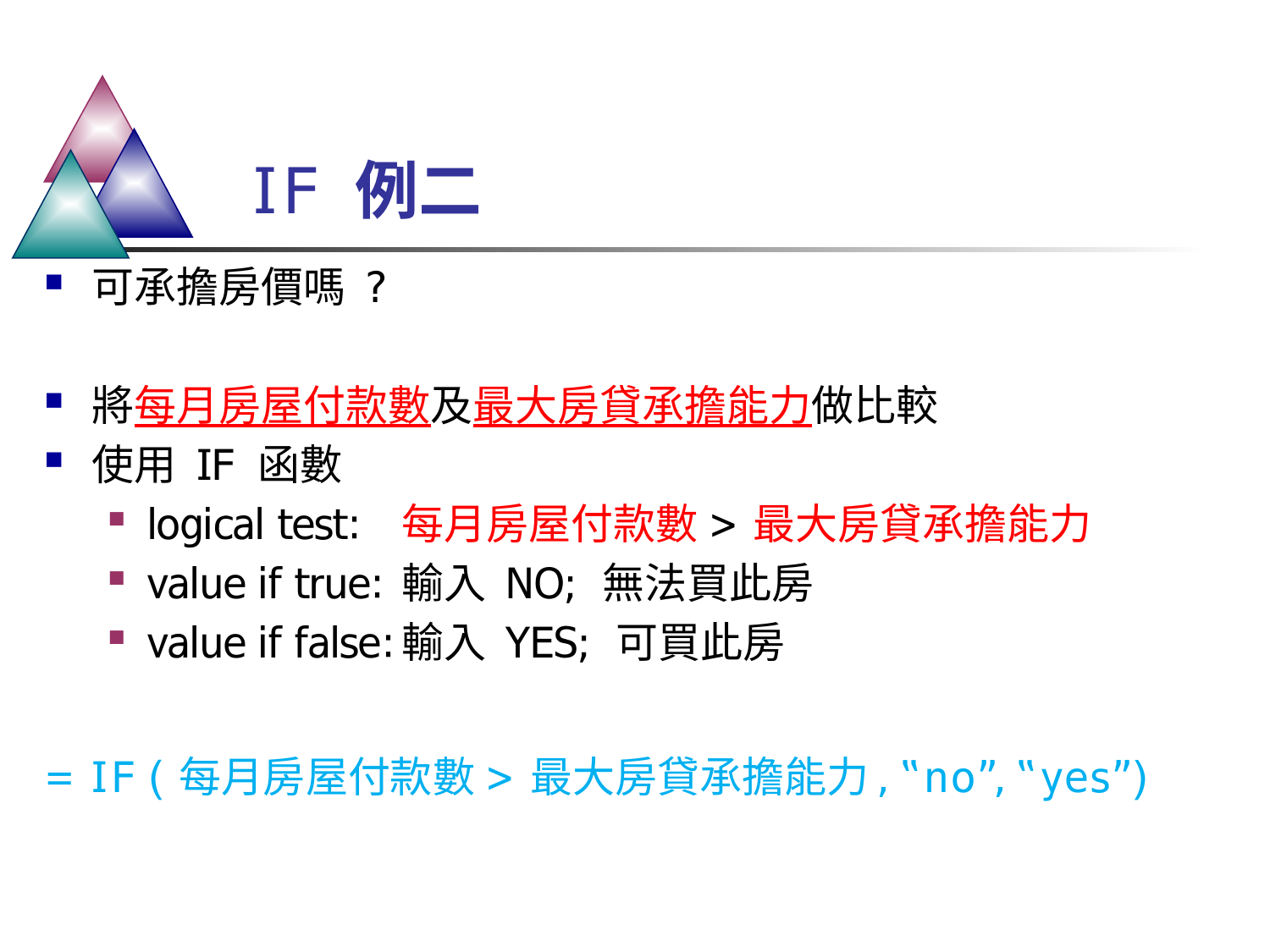

# IF 例二
可承擔房價嗎 ?

將每月房屋付款數及最大房貸承擔能力做比較
使用 IF 函數
logical test:	每月房屋付款數>最大房貸承擔能力
value if true:	輸入 NO; 無法買此房
value if false:	輸入 YES; 可買此房

= IF (每月房屋付款數>最大房貸承擔能力, “no”, “yes”)